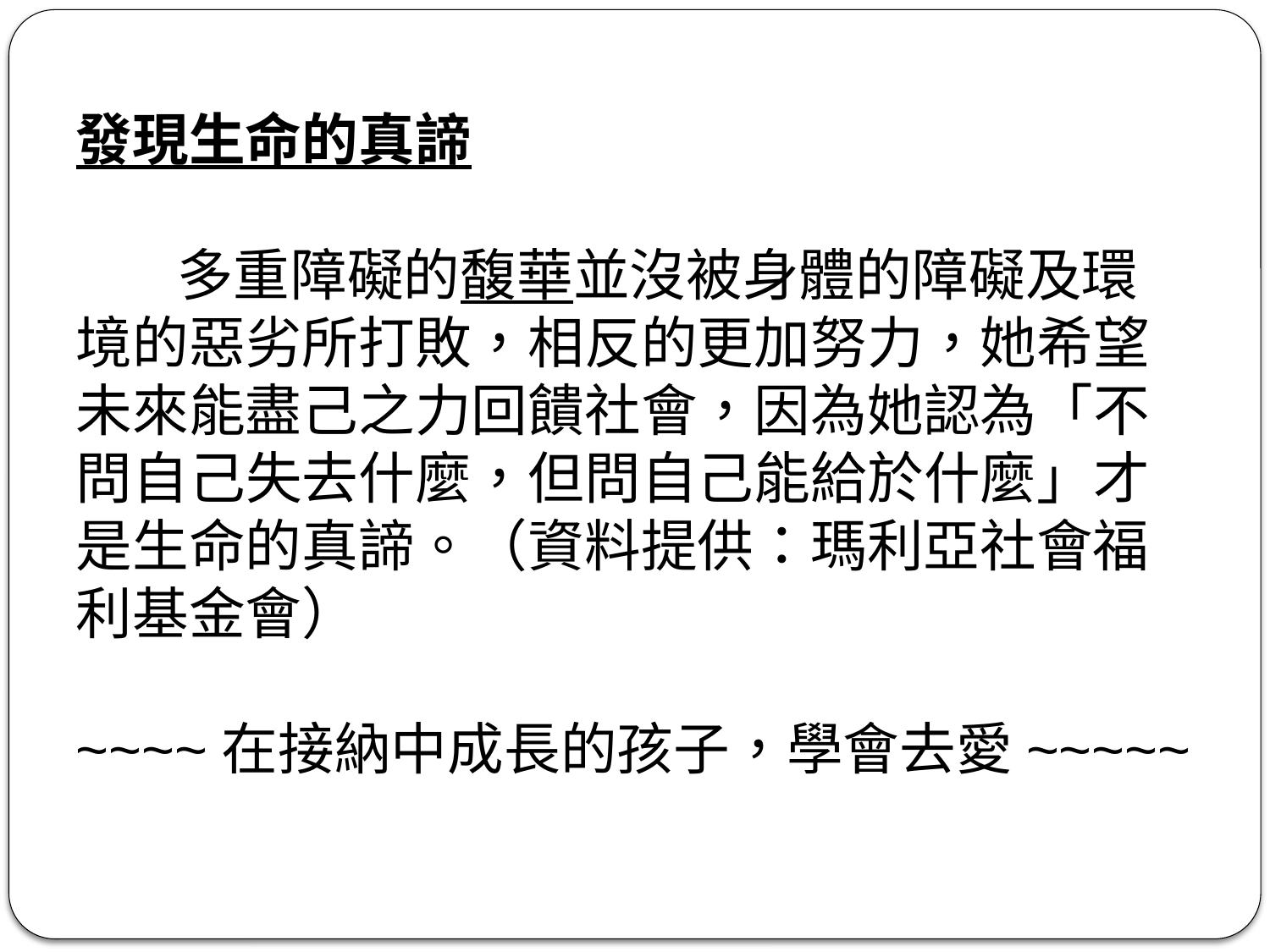

# 發現生命的真諦         多重障礙的馥華並沒被身體的障礙及環境的惡劣所打敗，相反的更加努力，她希望未來能盡己之力回饋社會，因為她認為「不問自己失去什麼，但問自己能給於什麼」才是生命的真諦。（資料提供：瑪利亞社會福利基金會）   ~~~~在接納中成長的孩子，學會去愛~~~~~